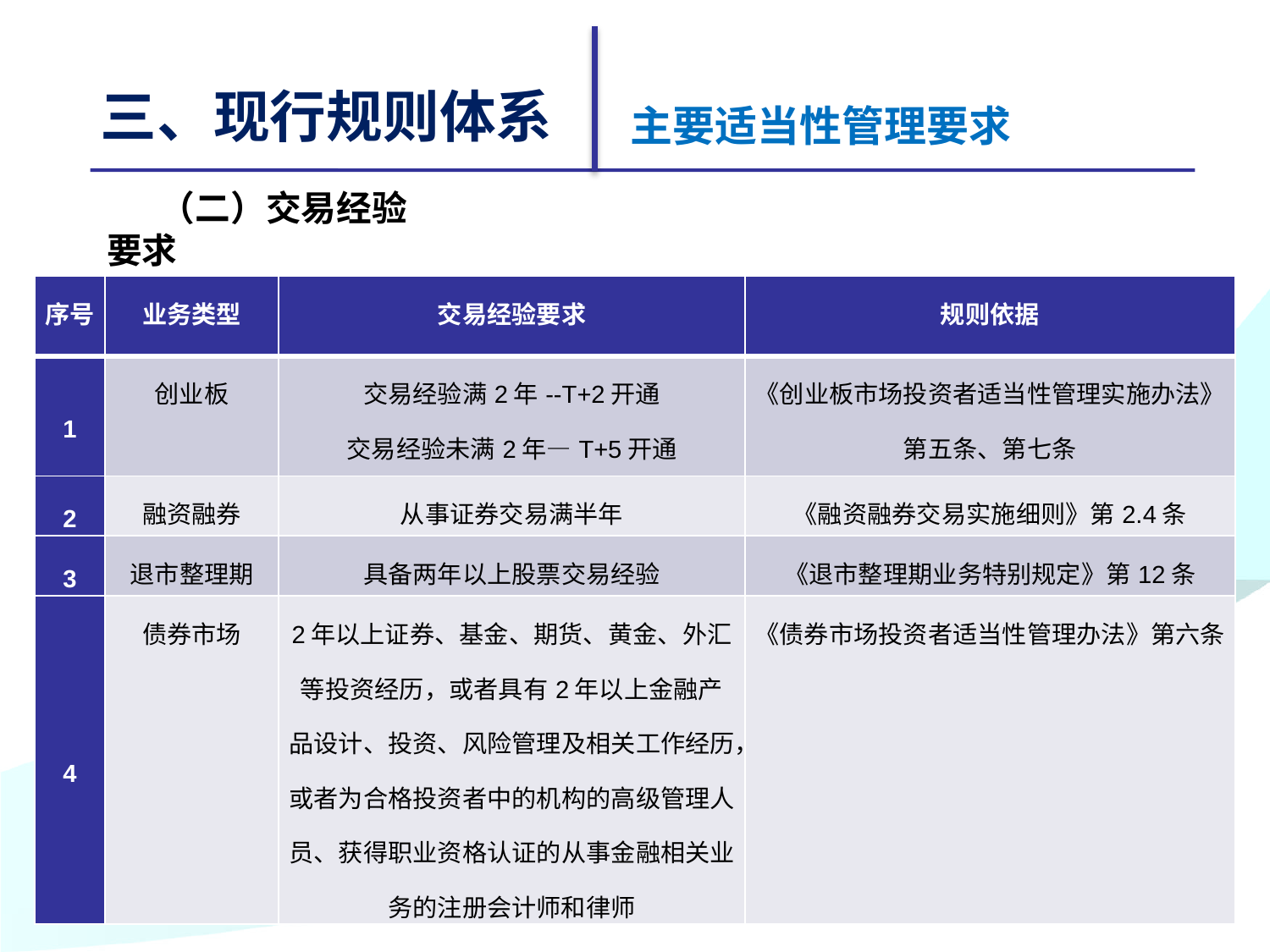

三、现行规则体系

主要适当性管理要求

（二）交易经验要求
| 序号 | 业务类型 | 交易经验要求 | 规则依据 |
| --- | --- | --- | --- |
| 1 | 创业板 | 交易经验满2年--T+2开通 交易经验未满2年—T+5开通 | 《创业板市场投资者适当性管理实施办法》第五条、第七条 |
| 2 | 融资融券 | 从事证券交易满半年 | 《融资融券交易实施细则》第2.4条 |
| 3 | 退市整理期 | 具备两年以上股票交易经验 | 《退市整理期业务特别规定》第12条 |
| 4 | 债券市场 | 2年以上证券、基金、期货、黄金、外汇等投资经历，或者具有2年以上金融产品设计、投资、风险管理及相关工作经历，或者为合格投资者中的机构的高级管理人员、获得职业资格认证的从事金融相关业务的注册会计师和律师 | 《债券市场投资者适当性管理办法》第六条 |